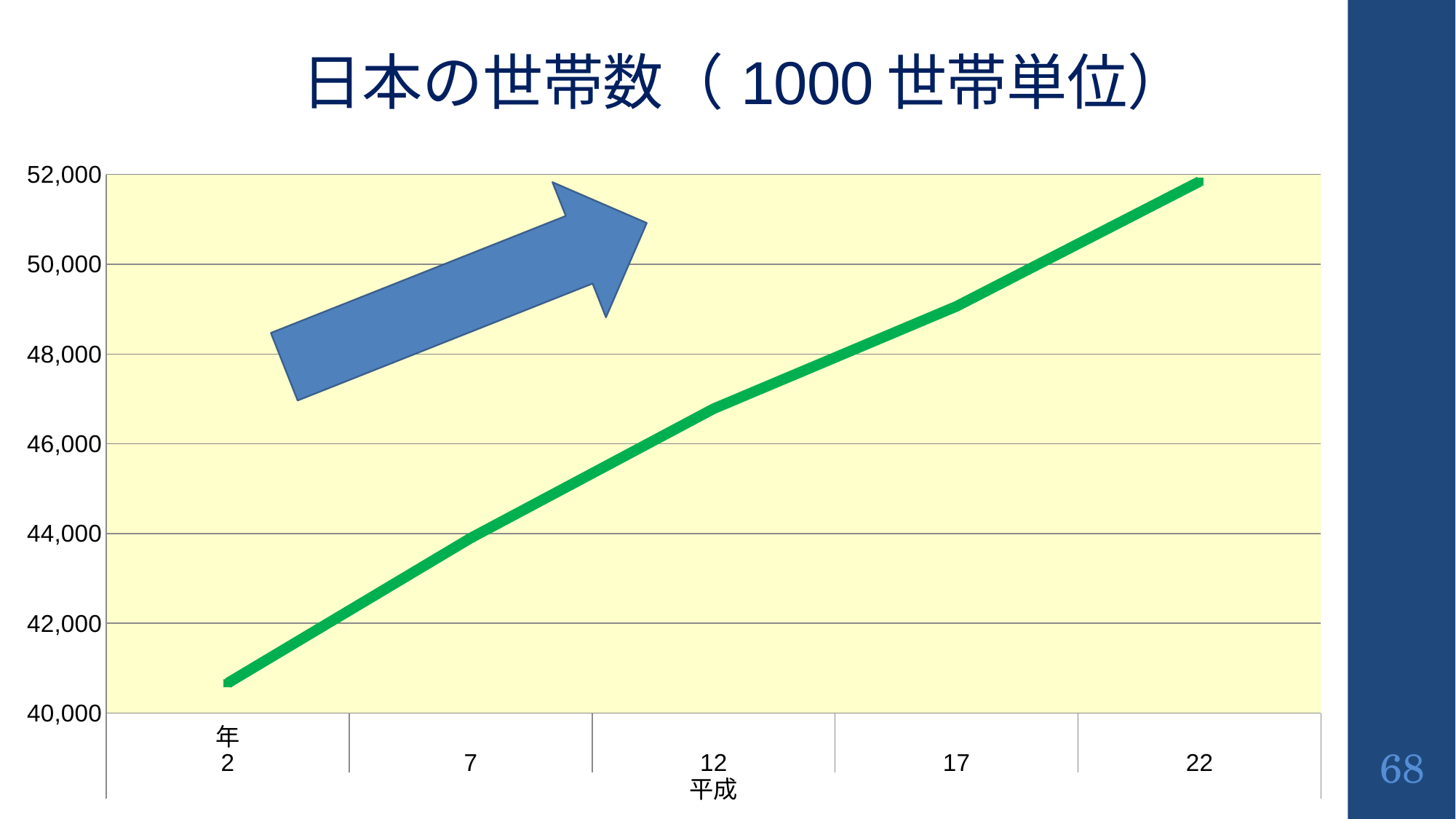

### Chart: 日本の世帯数（1000世帯単位）

| Category | 世帯数（単位　1000世帯） |
|---|---|
| 年 | 40670.0 |
|  | 43900.0 |
|  | 46782.0 |
|  | 49063.0 |
|  | 51842.0 |
68